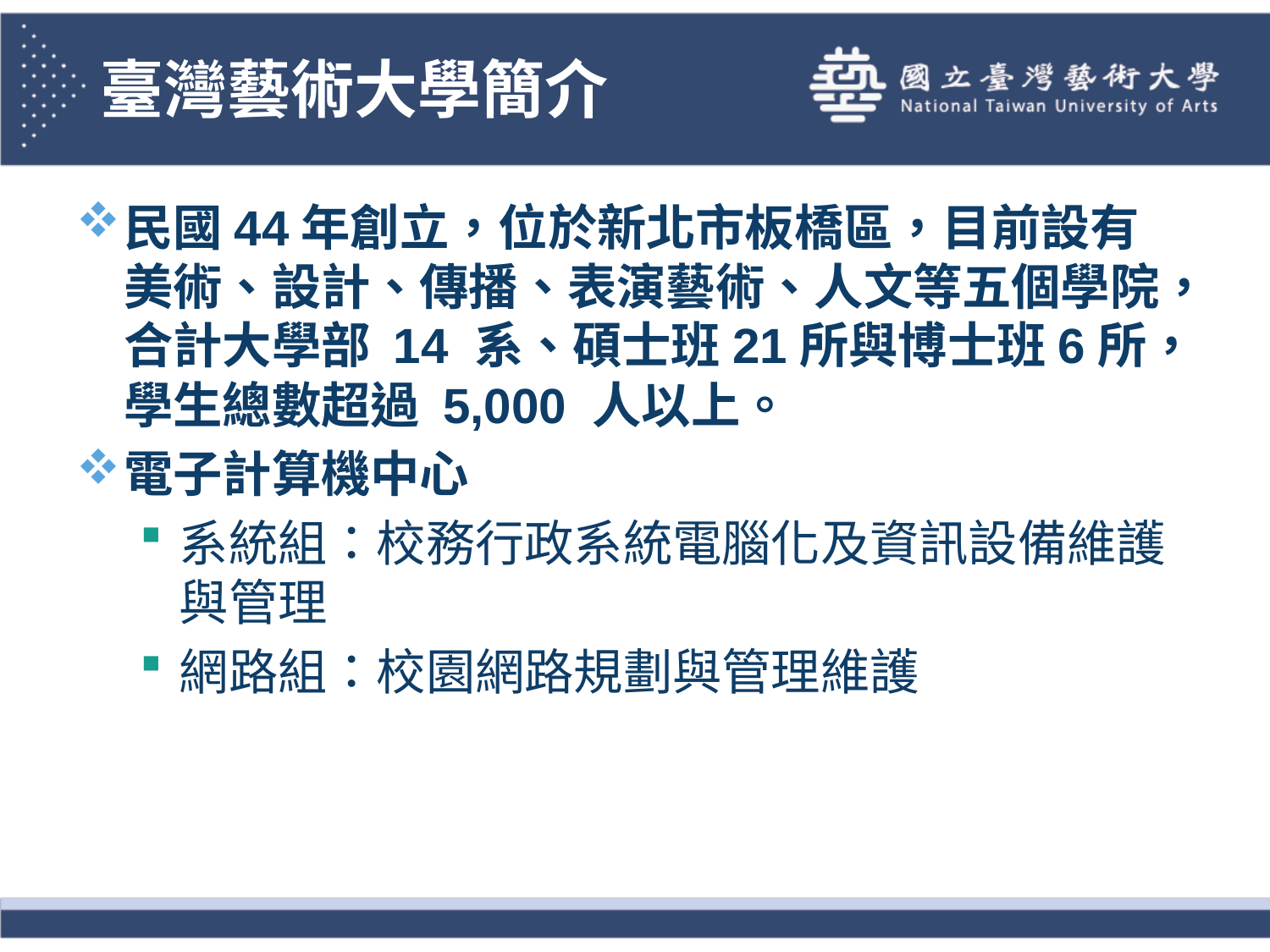

# 臺灣藝術大學簡介
民國44年創立，位於新北市板橋區，目前設有美術、設計、傳播、表演藝術、人文等五個學院，合計大學部 14 系、碩士班21所與博士班6所，學生總數超過 5,000 人以上。
電子計算機中心
系統組：校務行政系統電腦化及資訊設備維護與管理
網路組：校園網路規劃與管理維護